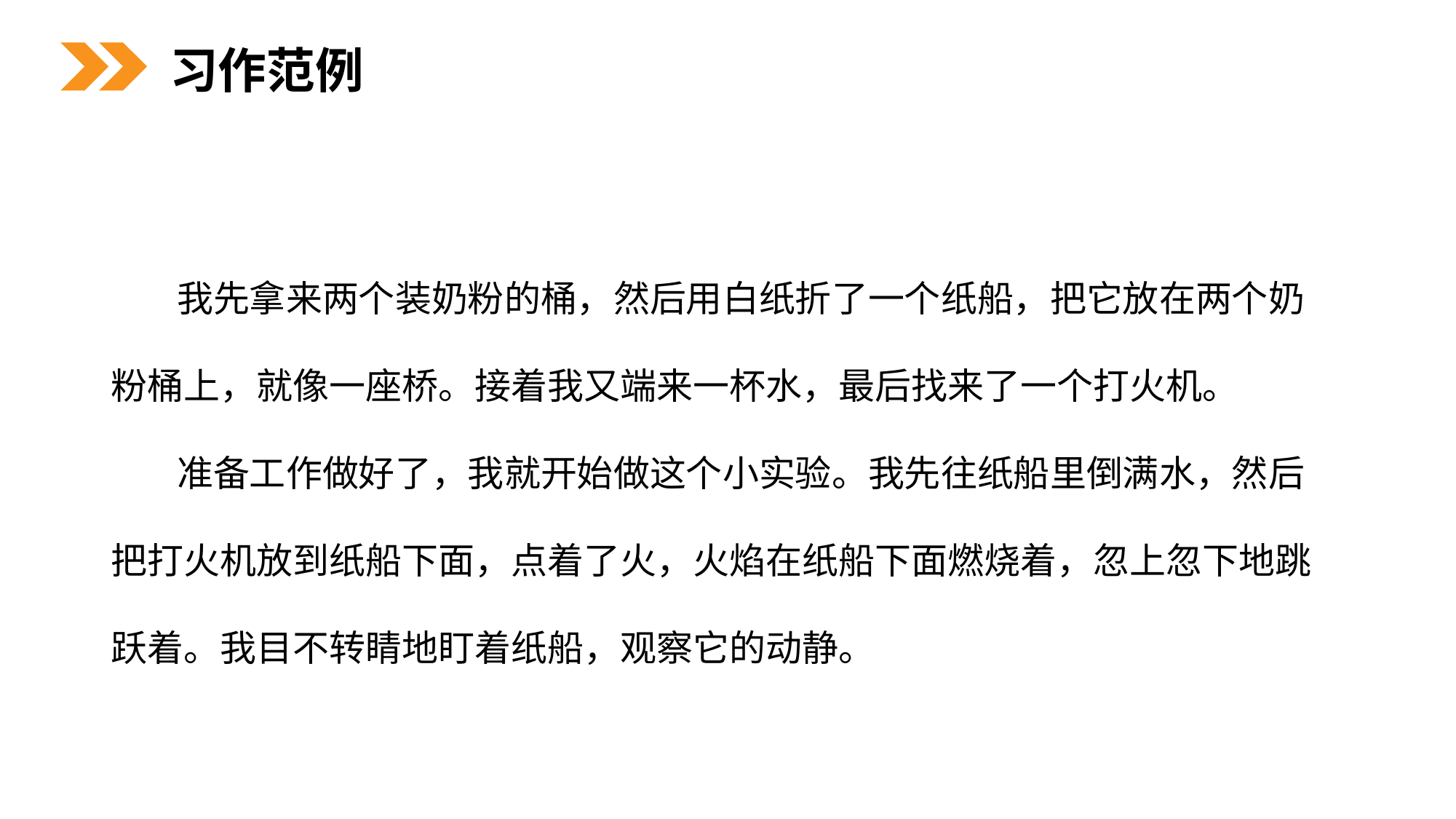

习作范例
       我先拿来两个装奶粉的桶，然后用白纸折了一个纸船，把它放在两个奶粉桶上，就像一座桥。接着我又端来一杯水，最后找来了一个打火机。
       准备工作做好了，我就开始做这个小实验。我先往纸船里倒满水，然后把打火机放到纸船下面，点着了火，火焰在纸船下面燃烧着，忽上忽下地跳跃着。我目不转睛地盯着纸船，观察它的动静。